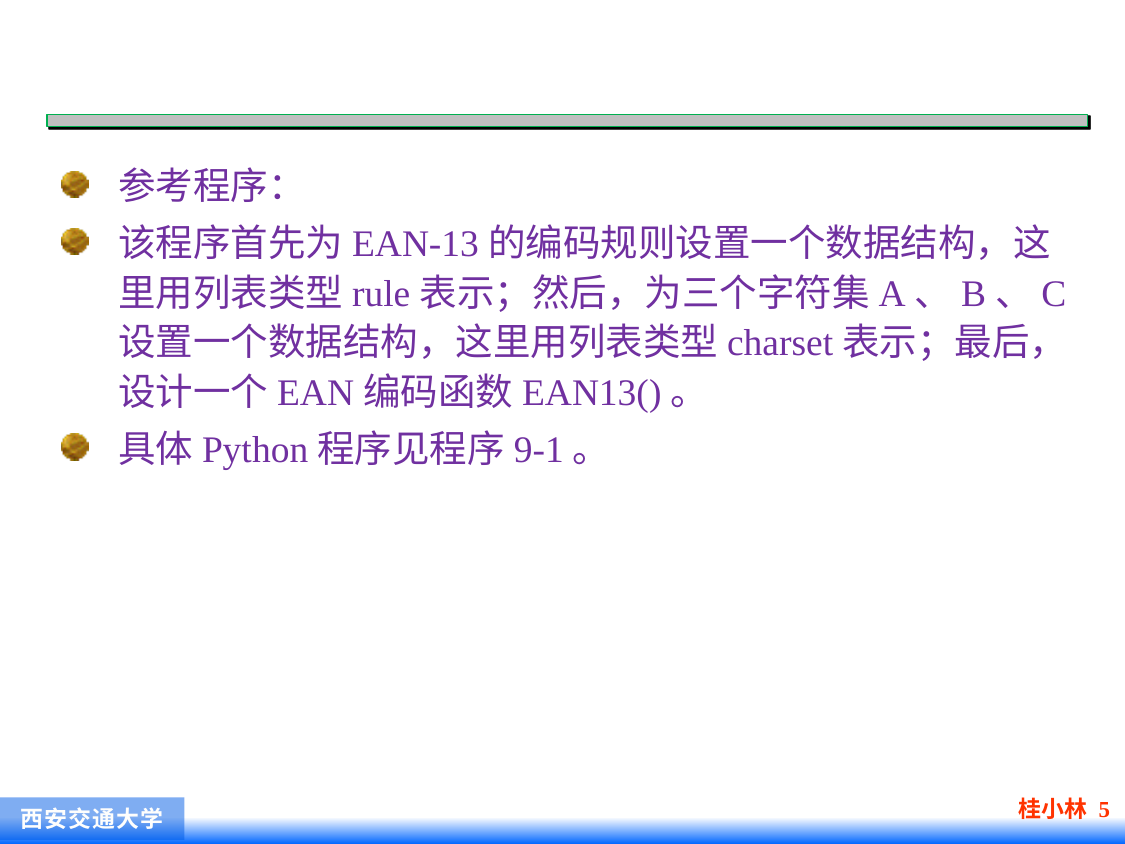

#
参考程序：
该程序首先为EAN-13的编码规则设置一个数据结构，这里用列表类型rule表示；然后，为三个字符集A、B、C设置一个数据结构，这里用列表类型charset表示；最后，设计一个EAN编码函数EAN13()。
具体Python程序见程序9-1。

桂小林 5